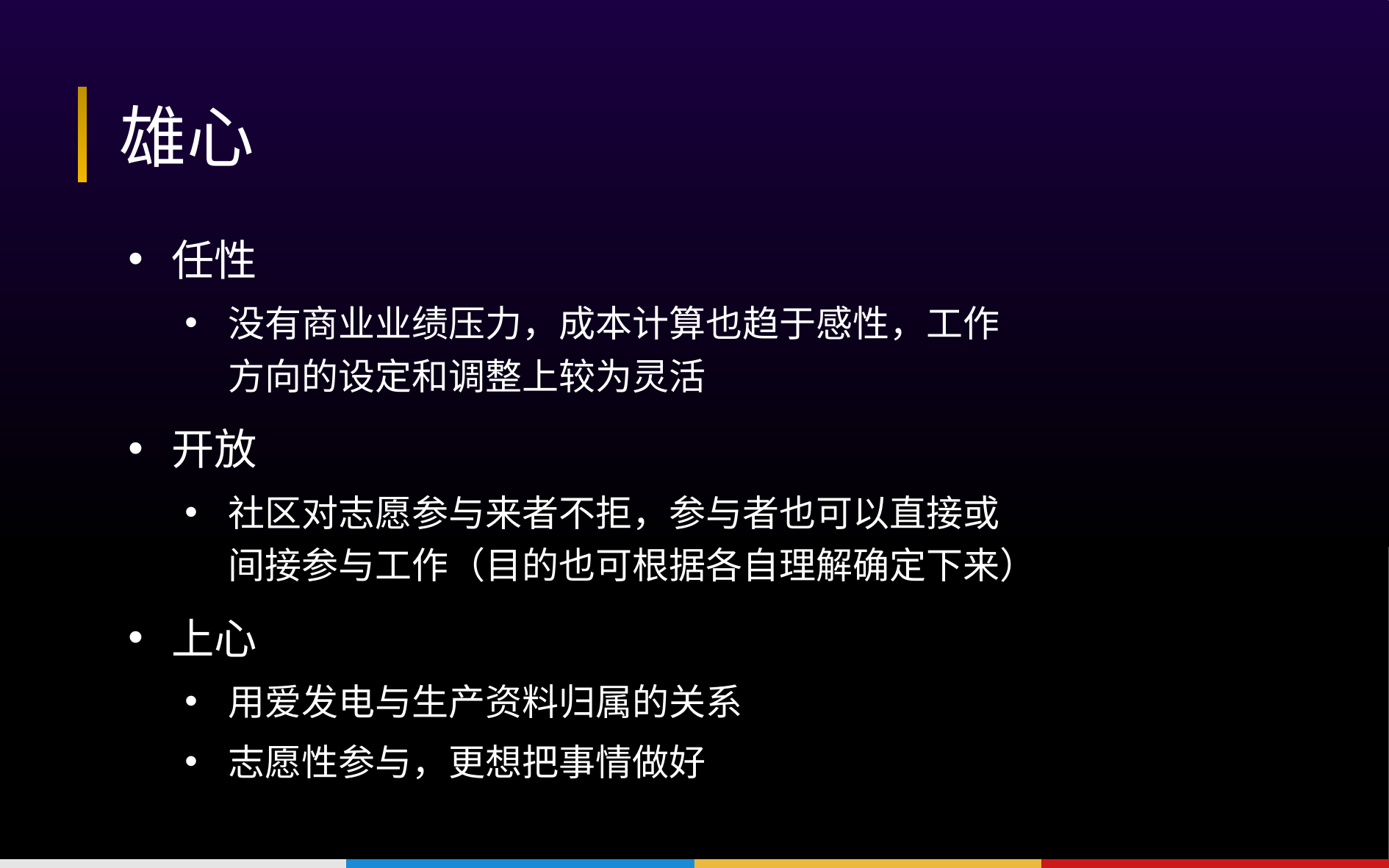

# 雄心
任性
没有商业业绩压力，成本计算也趋于感性，工作
方向的设定和调整上较为灵活
开放
社区对志愿参与来者不拒，参与者也可以直接或
间接参与工作（目的也可根据各自理解确定下来）
上心
用爱发电与生产资料归属的关系
志愿性参与，更想把事情做好
20